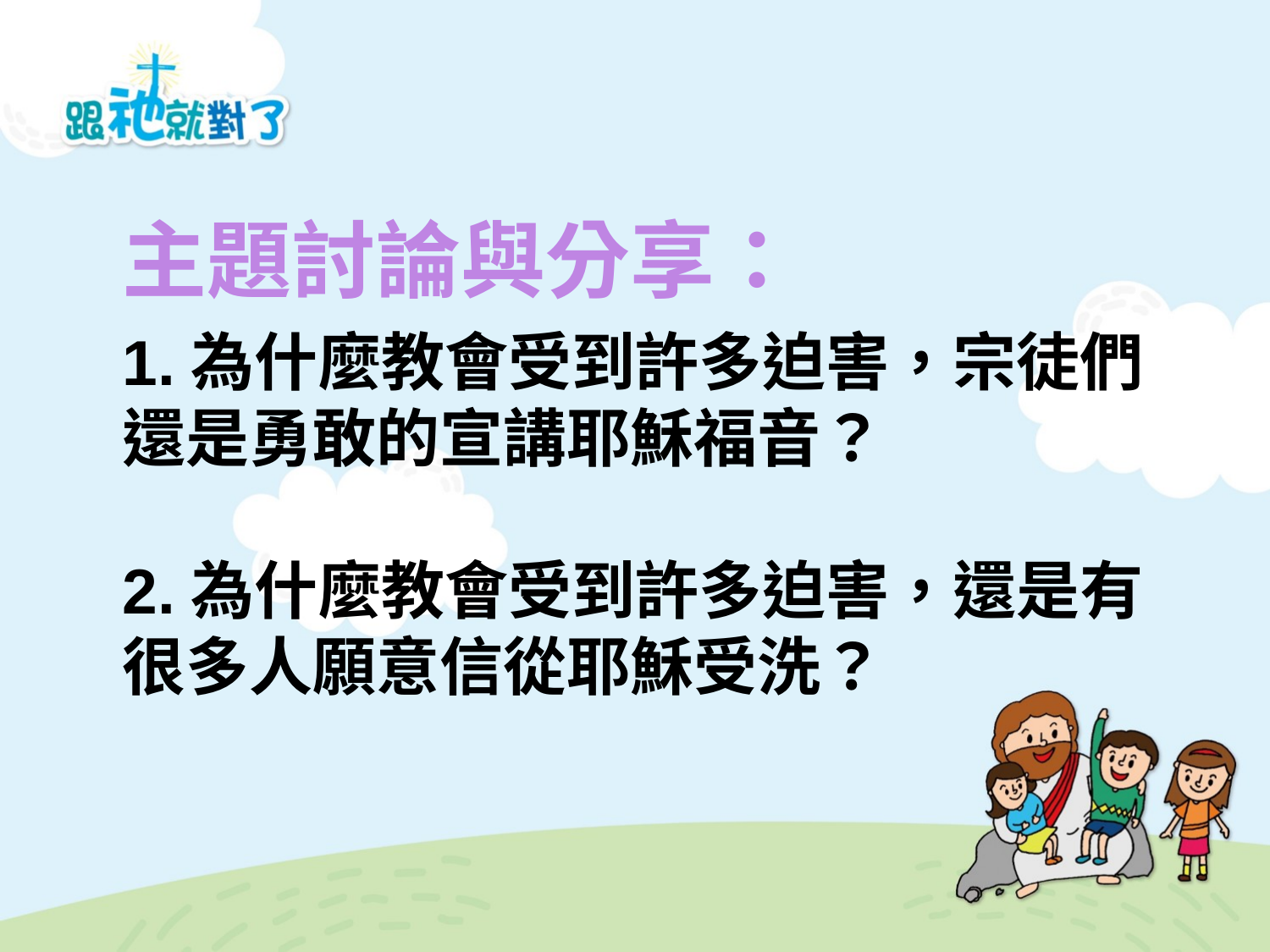

主題討論與分享：
1.為什麼教會受到許多迫害，宗徒們還是勇敢的宣講耶穌福音？

2.為什麼教會受到許多迫害，還是有很多人願意信從耶穌受洗？